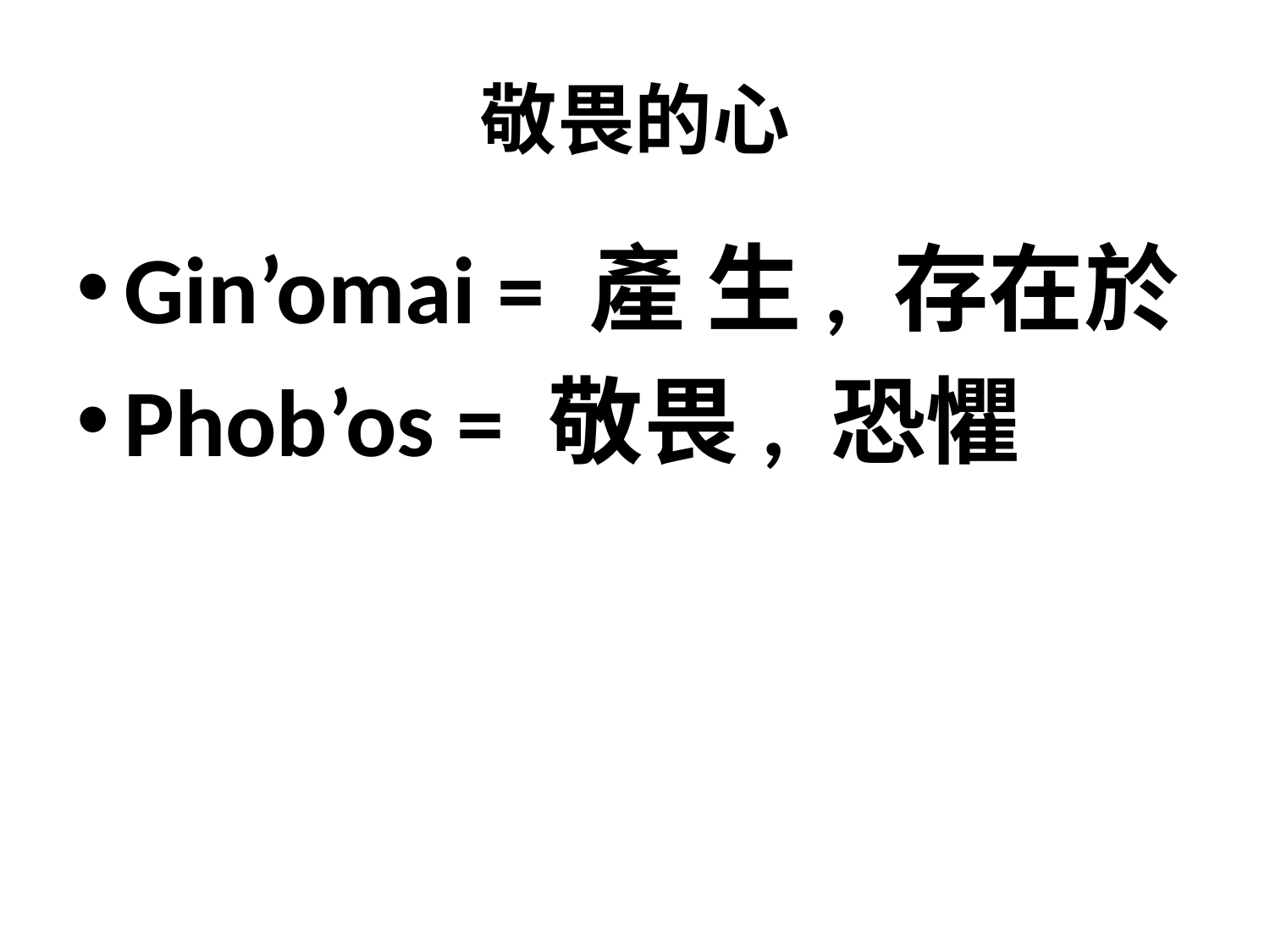

# 敬畏的心
Gin’omai = 產 生, 存在於
Phob’os = 敬畏, 恐懼